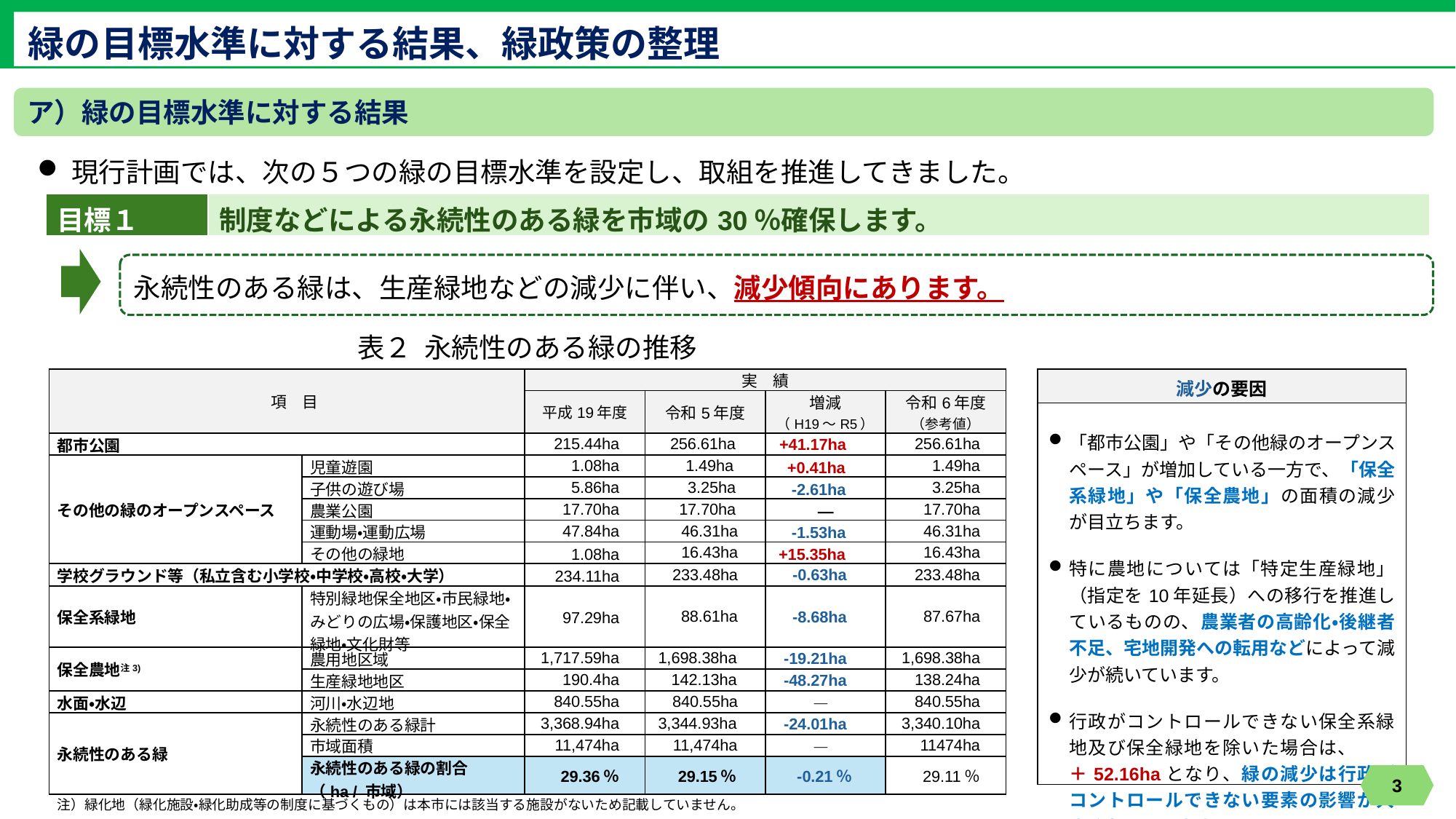

緑の目標水準に対する結果、緑政策の整理
ア）緑の目標水準に対する結果
現行計画では、次の５つの緑の目標水準を設定し、取組を推進してきました。
| 目標１ | 制度などによる永続性のある緑を市域の30％確保します。 |
| --- | --- |

永続性のある緑は、生産緑地などの減少に伴い、減少傾向にあります。
表２  永続性のある緑の推移
| 項　目 |  | 実　績 |  |  |  |
| --- | --- | --- | --- | --- | --- |
|  |  | 平成19年度 | 令和5年度 | 増減 （H19～R5） | 令和6年度 （参考値） |
| 都市公園 |  | 215.44ha | 256.61ha | +41.17ha | 256.61ha |
| その他の緑のオープンスペース | 児童遊園 | 1.08ha | 1.49ha | +0.41ha | 1.49ha |
|  | 子供の遊び場 | 5.86ha | 3.25ha | -2.61ha | 3.25ha |
|  | 農業公園 | 17.70ha | 17.70ha | ― | 17.70ha |
|  | 運動場・運動広場 | 47.84ha | 46.31ha | -1.53ha | 46.31ha |
|  | その他の緑地 | 1.08ha | 16.43ha | +15.35ha | 16.43ha |
| 学校グラウンド等（私立含む小学校・中学校・高校・大学） |  | 234.11ha | 233.48ha | -0.63ha | 233.48ha |
| 保全系緑地 | 特別緑地保全地区・市民緑地・みどりの広場・保護地区・保全緑地・文化財等 | 97.29ha | 88.61ha | -8.68ha | 87.67ha |
| 保全農地注3) | 農用地区域 | 1,717.59ha | 1,698.38ha | -19.21ha | 1,698.38ha |
|  | 生産緑地地区 | 190.4ha | 142.13ha | -48.27ha | 138.24ha |
| 水面・水辺 | 河川・水辺地 | 840.55ha | 840.55ha | ― | 840.55ha |
| 永続性のある緑 | 永続性のある緑計 | 3,368.94ha | 3,344.93ha | -24.01ha | 3,340.10ha |
|  | 市域面積 | 11,474ha | 11,474ha | ― | 11474ha |
|  | 永続性のある緑の割合 （ha / 市域） | 29.36％ | 29.15％ | -0.21％ | 29.11％ |
| 注）緑化地（緑化施設・緑化助成等の制度に基づくもの）は本市には該当する施設がないため記載していません。 |  |  |  |  |  |
| 減少の要因 |
| --- |
| 「都市公園」や「その他緑のオープンスペース」が増加している一方で、「保全系緑地」や「保全農地」の面積の減少が目立ちます。 特に農地については「特定生産緑地」（指定を10年延長）への移行を推進しているものの、農業者の高齢化・後継者不足、宅地開発への転用などによって減少が続いています。 行政がコントロールできない保全系緑地及び保全緑地を除いた場合は、　　＋52.16haとなり、緑の減少は行政がコントロールできない要素の影響が大きくなっています。 |
3